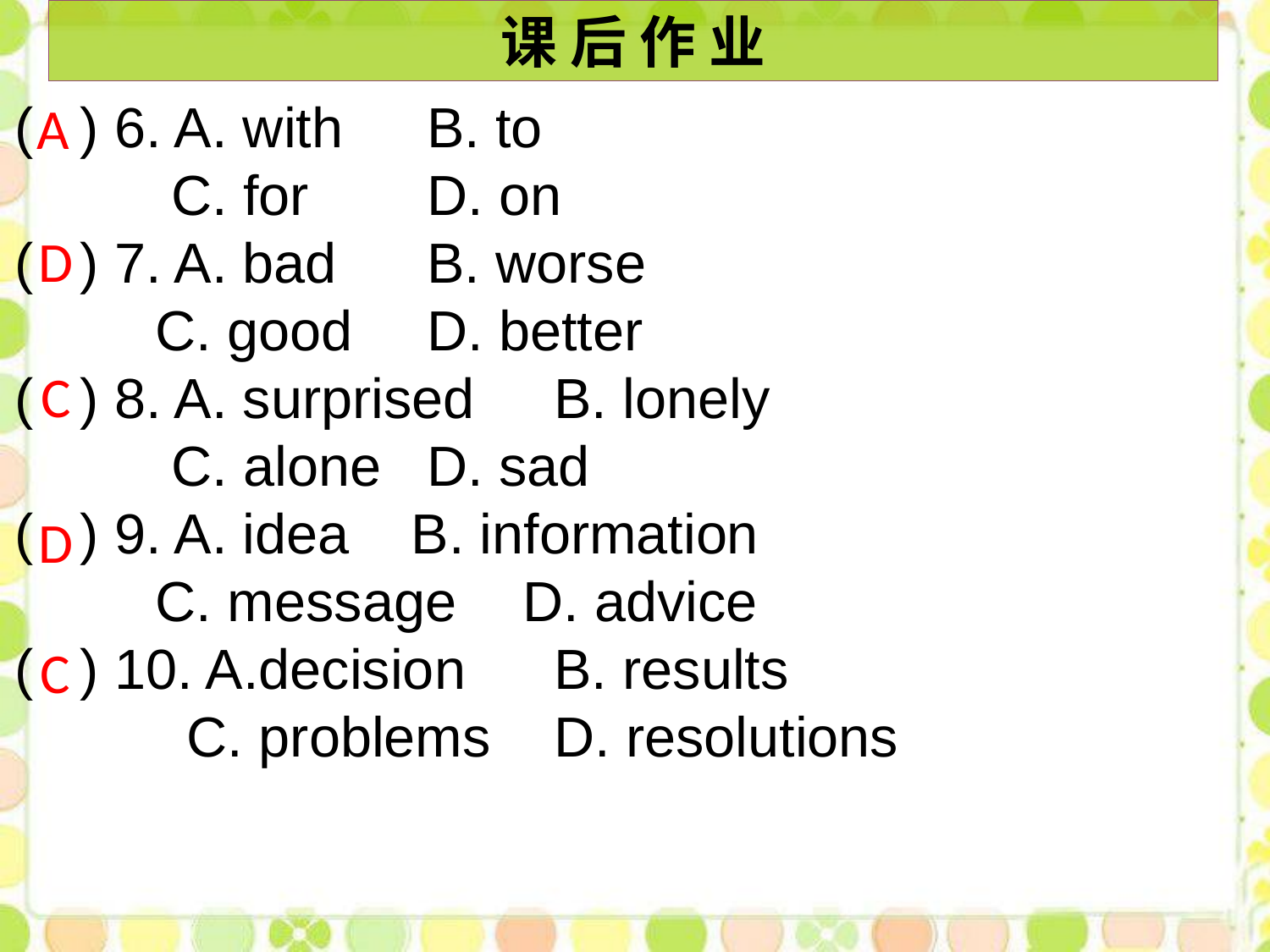

课 后 作 业
(   ) 6. A. with	  B. to
          C. for	  D. on
(   ) 7. A. bad	  B. worse
         C. good	  D. better
(   ) 8. A. surprised	  B. lonely
          C. alone	  D. sad
(   ) 9. A. idea	 B. information
         C. message	D. advice
(   ) 10. A.decision	  B. results
           C. problems	  D. resolutions
A
D
C
D
C